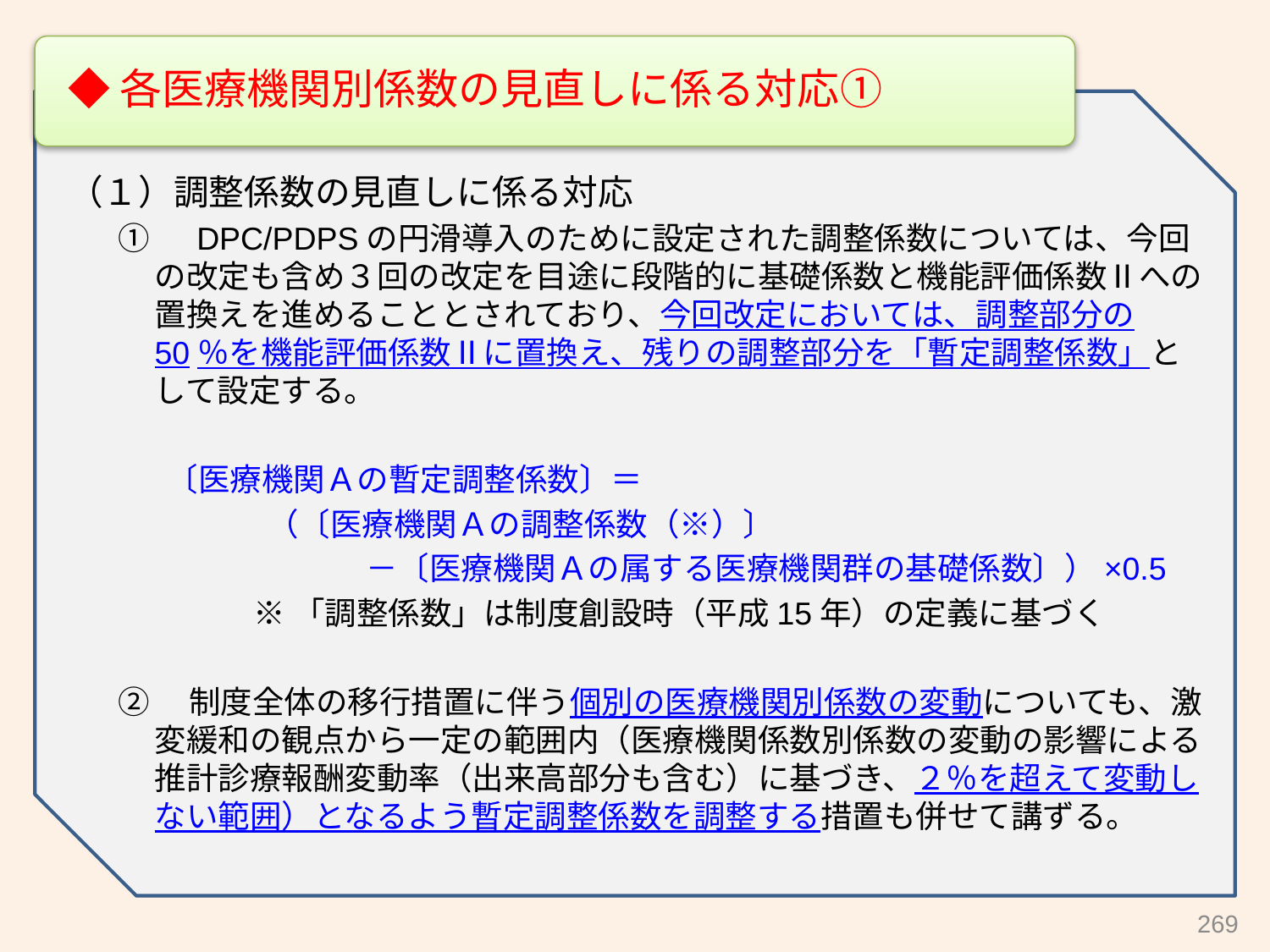

◆各医療機関別係数の見直しに係る対応①

（１）調整係数の見直しに係る対応
①　DPC/PDPSの円滑導入のために設定された調整係数については、今回の改定も含め３回の改定を目途に段階的に基礎係数と機能評価係数Ⅱへの置換えを進めることとされており、今回改定においては、調整部分の50％を機能評価係数Ⅱに置換え、残りの調整部分を「暫定調整係数」として設定する。

〔医療機関Ａの暫定調整係数〕＝
（〔医療機関Ａの調整係数（※）〕
－〔医療機関Ａの属する医療機関群の基礎係数〕）×0.5
※「調整係数」は制度創設時（平成15年）の定義に基づく

②　制度全体の移行措置に伴う個別の医療機関別係数の変動についても、激変緩和の観点から一定の範囲内（医療機関係数別係数の変動の影響による推計診療報酬変動率（出来高部分も含む）に基づき、２％を超えて変動しない範囲）となるよう暫定調整係数を調整する措置も併せて講ずる。

269